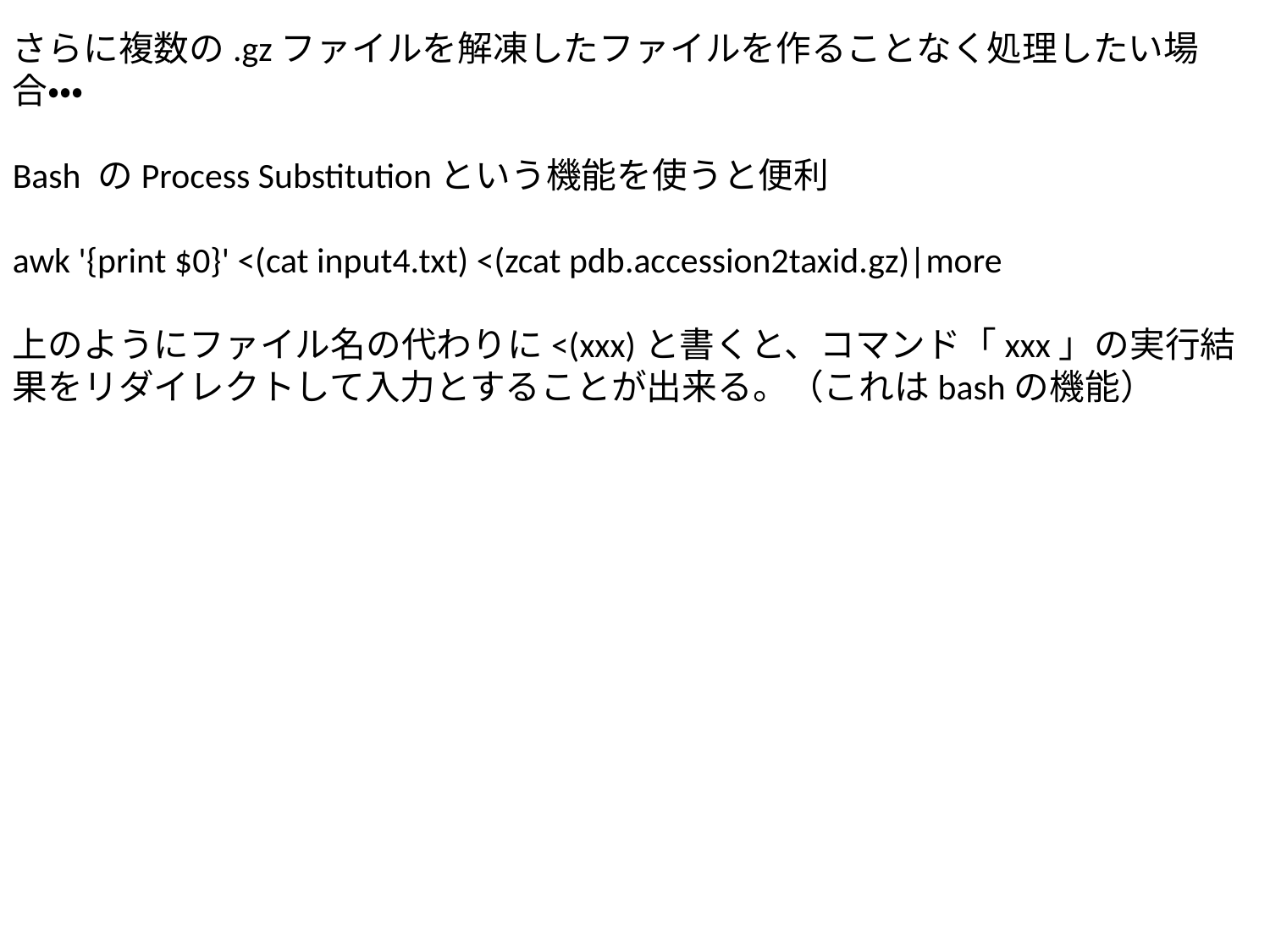

さらに複数の.gzファイルを解凍したファイルを作ることなく処理したい場合・・・

Bash のProcess Substitutionという機能を使うと便利

awk '{print $0}' <(cat input4.txt) <(zcat pdb.accession2taxid.gz)|more

上のようにファイル名の代わりに<(xxx)と書くと、コマンド「xxx」の実行結果をリダイレクトして入力とすることが出来る。（これはbashの機能）